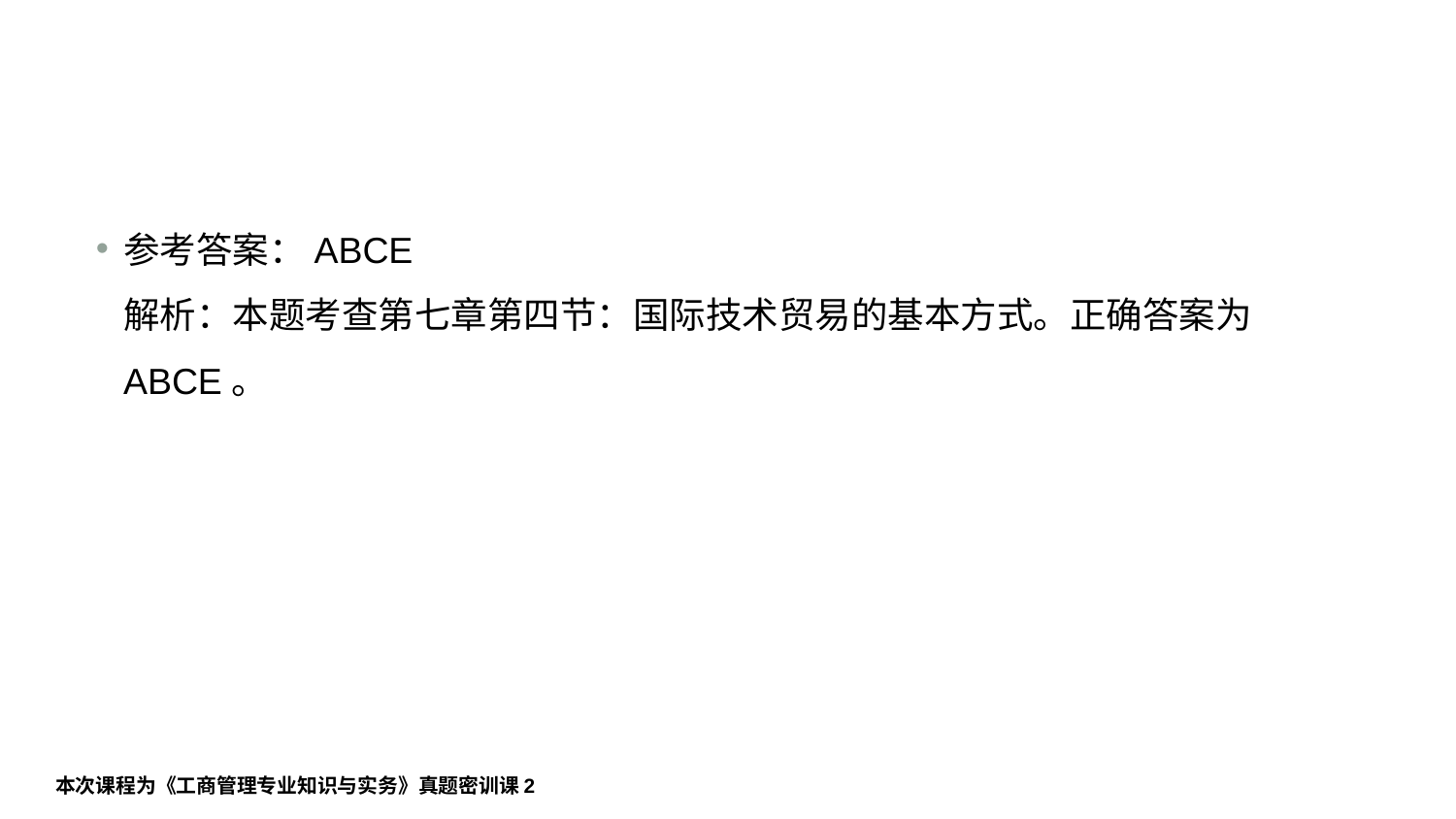

参考答案：ABCE
解析：本题考查第七章第四节：国际技术贸易的基本方式。正确答案为ABCE。